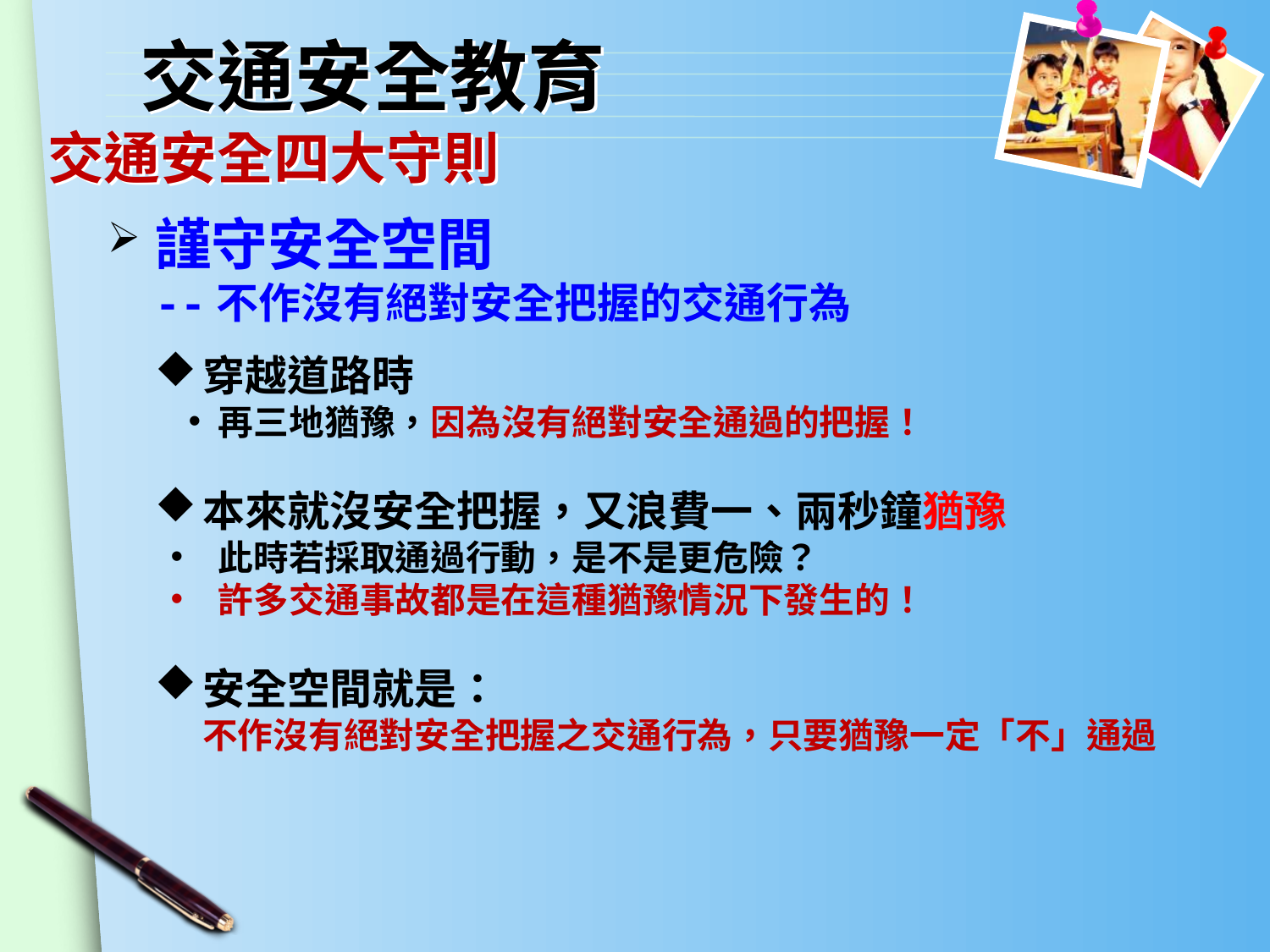

# 交通安全教育
交通安全四大守則
謹守安全空間
--不作沒有絕對安全把握的交通行為
穿越道路時
再三地猶豫，因為沒有絕對安全通過的把握！

本來就沒安全把握，又浪費一、兩秒鐘猶豫
此時若採取通過行動，是不是更危險？
許多交通事故都是在這種猶豫情況下發生的！

安全空間就是：
不作沒有絕對安全把握之交通行為，只要猶豫一定「不」通過